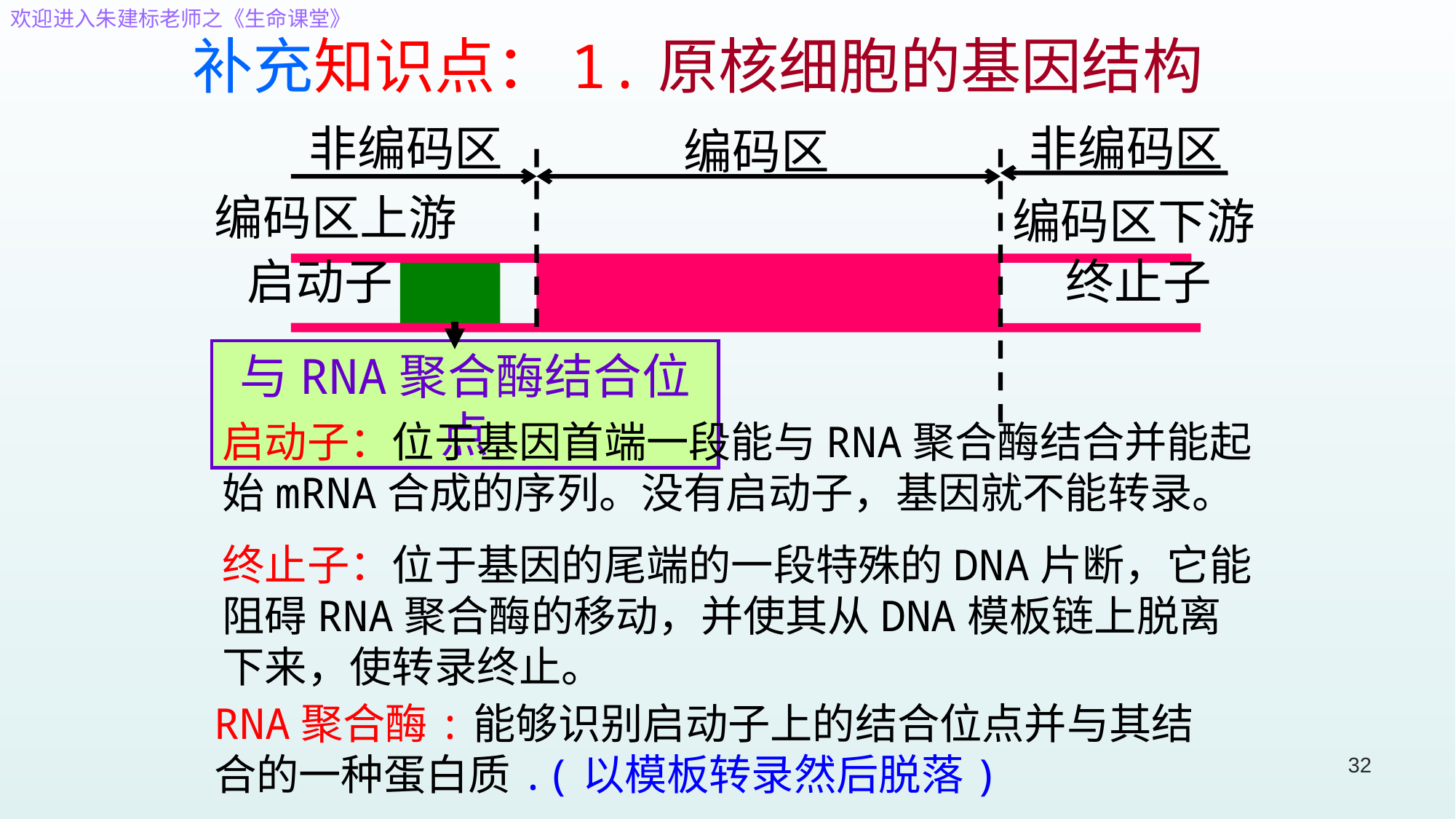

补充知识点：1.原核细胞的基因结构
非编码区
非编码区
编码区

编码区上游
编码区下游
启动子
终止子

与RNA聚合酶结合位点
启动子：位于基因首端一段能与RNA聚合酶结合并能起始mRNA合成的序列。没有启动子，基因就不能转录。
终止子：位于基因的尾端的一段特殊的DNA片断，它能阻碍RNA聚合酶的移动，并使其从DNA模板链上脱离下来，使转录终止。
RNA聚合酶:能够识别启动子上的结合位点并与其结合的一种蛋白质.(以模板转录然后脱落)
32